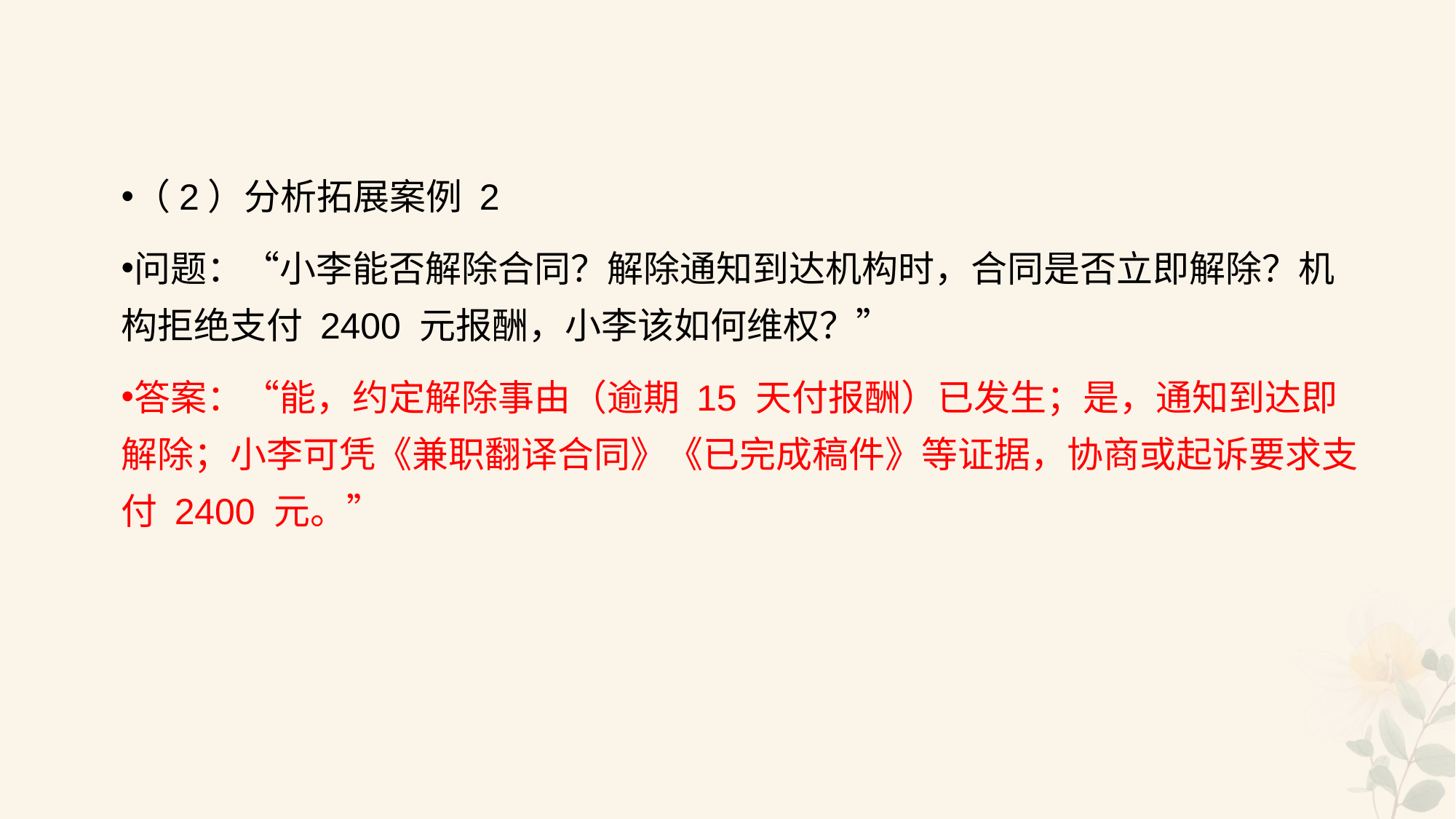

#
（2）分析拓展案例 2
问题：“小李能否解除合同？解除通知到达机构时，合同是否立即解除？机构拒绝支付 2400 元报酬，小李该如何维权？”
答案：“能，约定解除事由（逾期 15 天付报酬）已发生；是，通知到达即解除；小李可凭《兼职翻译合同》《已完成稿件》等证据，协商或起诉要求支付 2400 元。”